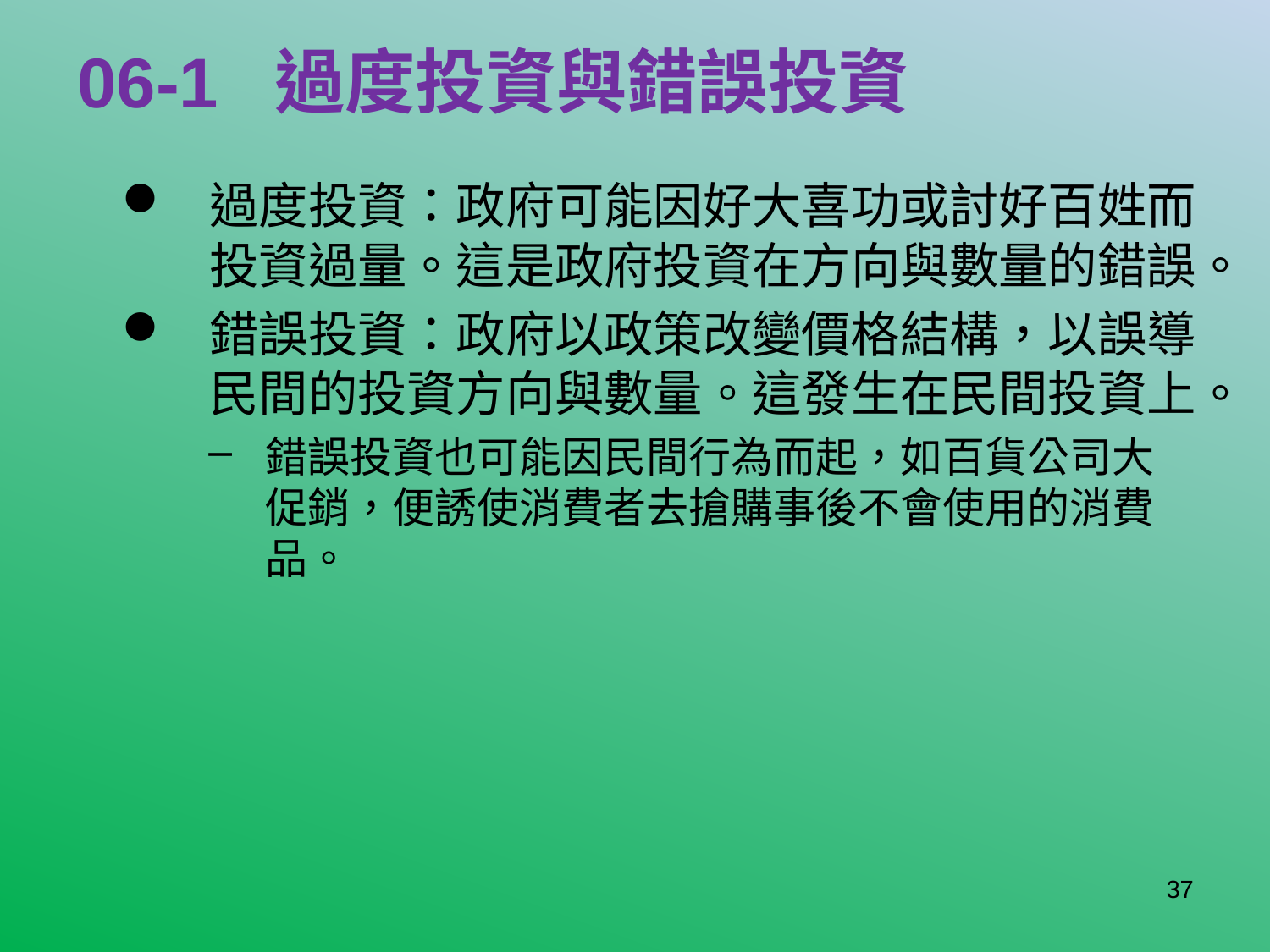

# 06-1  過度投資與錯誤投資
過度投資：政府可能因好大喜功或討好百姓而投資過量。這是政府投資在方向與數量的錯誤。
錯誤投資：政府以政策改變價格結構，以誤導民間的投資方向與數量。這發生在民間投資上。
錯誤投資也可能因民間行為而起，如百貨公司大促銷，便誘使消費者去搶購事後不會使用的消費品。
37